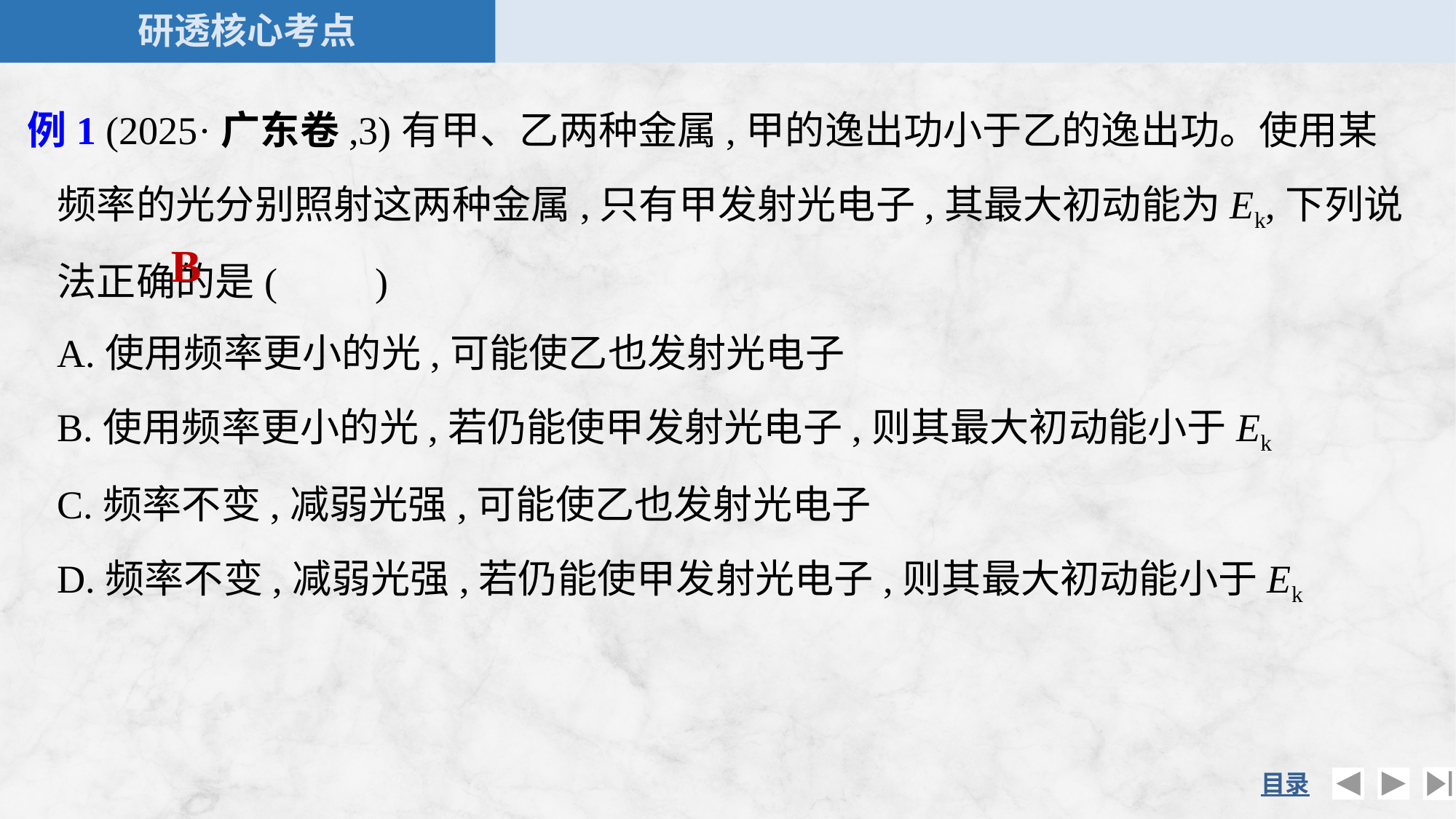

例1 (2025·广东卷,3)有甲、乙两种金属,甲的逸出功小于乙的逸出功。使用某频率的光分别照射这两种金属,只有甲发射光电子,其最大初动能为Ek,下列说法正确的是(　　)
A.使用频率更小的光,可能使乙也发射光电子
B.使用频率更小的光,若仍能使甲发射光电子,则其最大初动能小于Ek
C.频率不变,减弱光强,可能使乙也发射光电子
D.频率不变,减弱光强,若仍能使甲发射光电子,则其最大初动能小于Ek
B